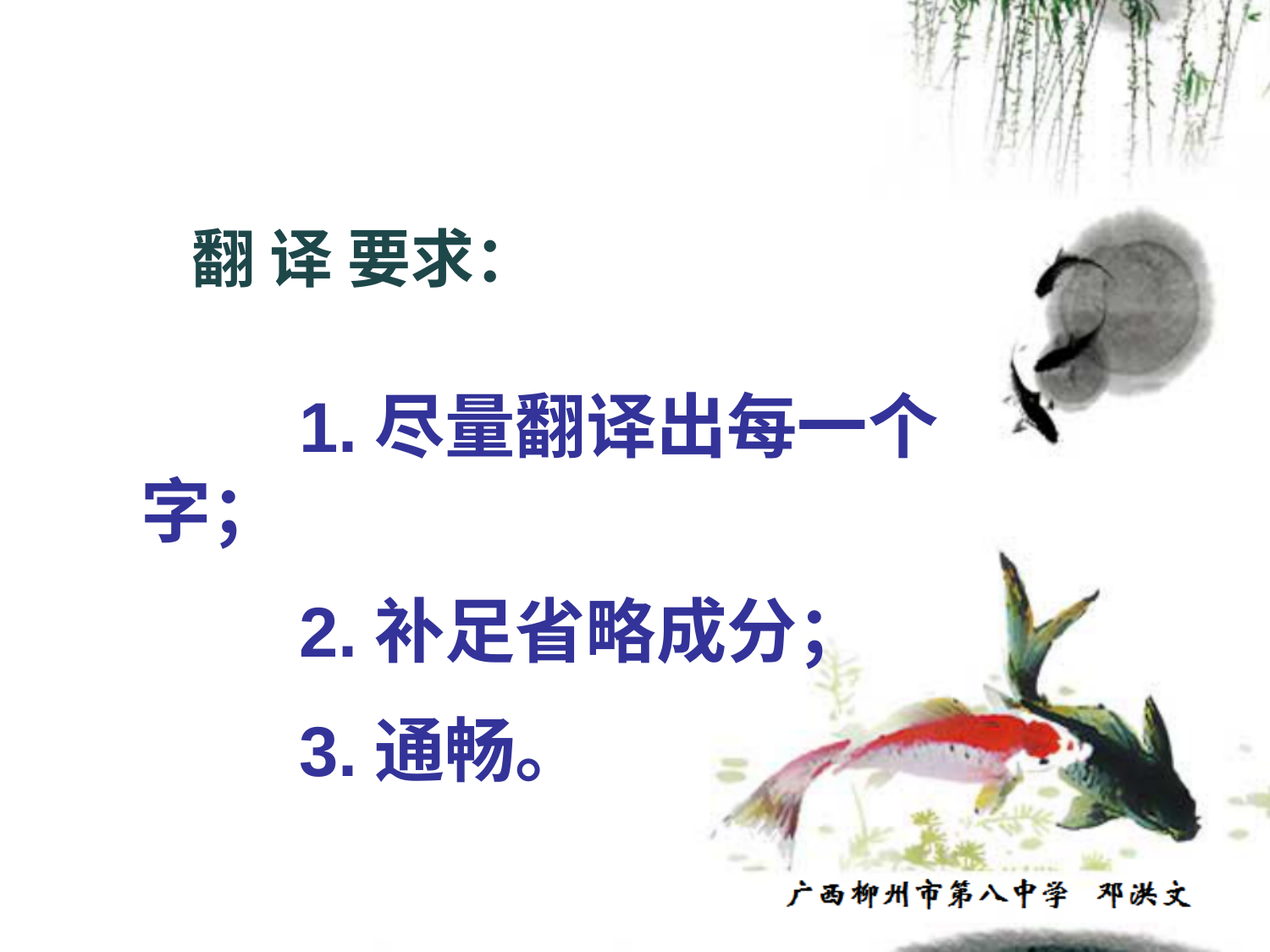

# 翻 译 要求：
　　1.尽量翻译出每一个字；
　　2.补足省略成分；
　　3.通畅。